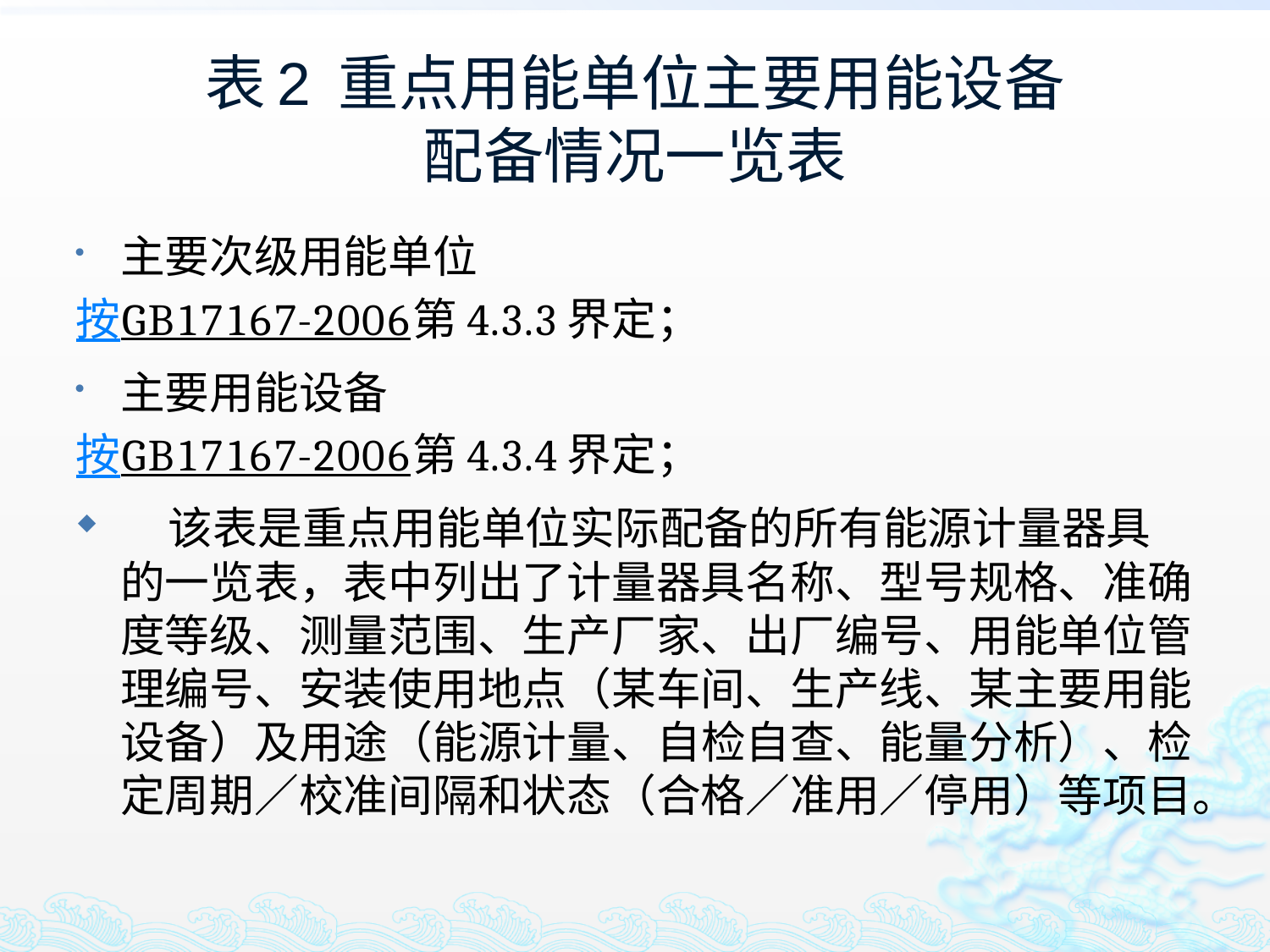

# 表2 重点用能单位主要用能设备 配备情况一览表
主要次级用能单位
按GB17167-2006第4.3.3界定；
主要用能设备
按GB17167-2006第4.3.4界定；
    该表是重点用能单位实际配备的所有能源计量器具的一览表，表中列出了计量器具名称、型号规格、准确度等级、测量范围、生产厂家、出厂编号、用能单位管理编号、安装使用地点（某车间、生产线、某主要用能设备）及用途（能源计量、自检自查、能量分析）、检定周期／校准间隔和状态（合格／准用／停用）等项目。